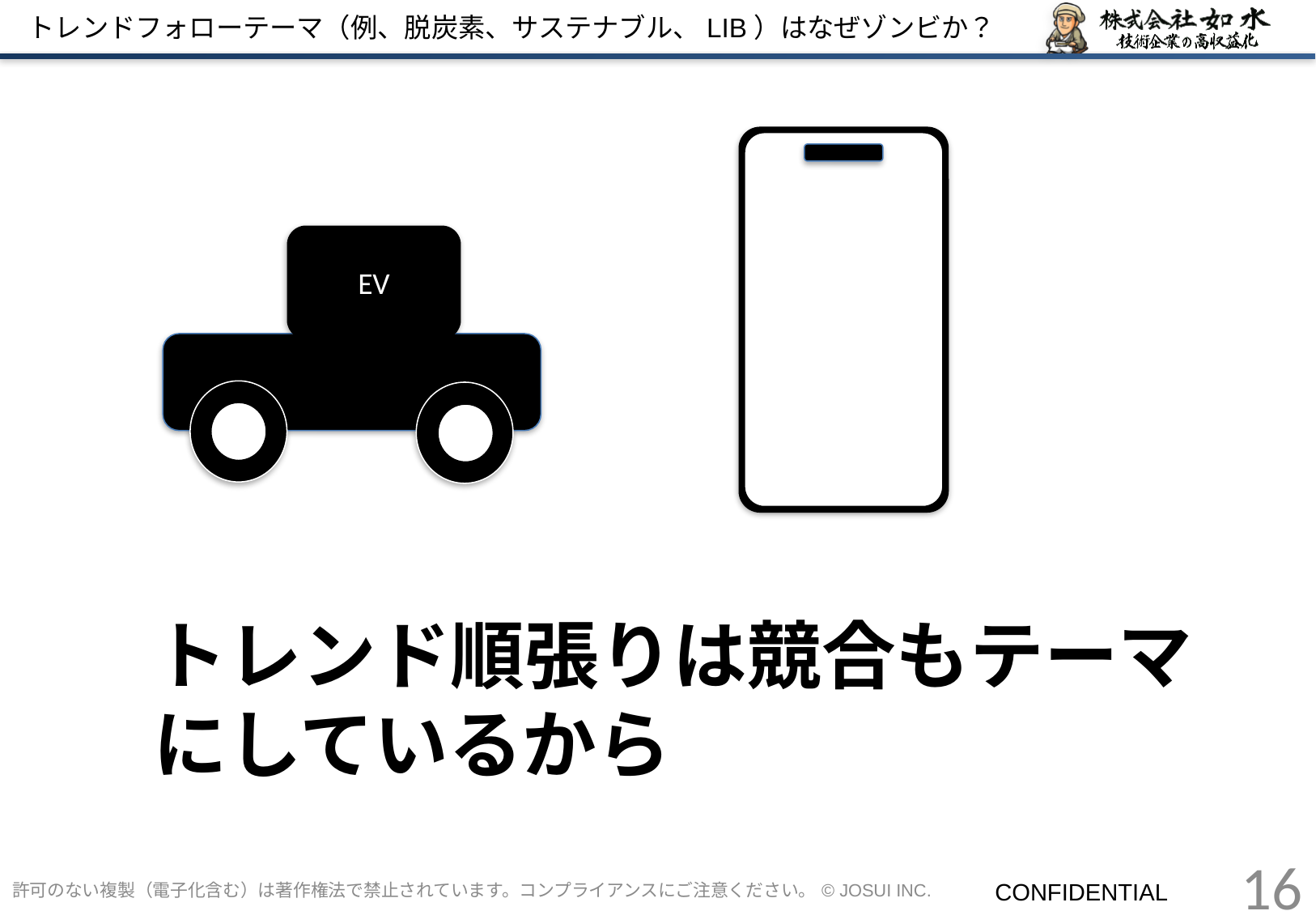

# トレンドフォローテーマ（例、脱炭素、サステナブル、LIB）はなぜゾンビか？

EV

トレンド順張りは競合もテーマにしているから
16
許可のない複製（電子化含む）は著作権法で禁止されています。コンプライアンスにご注意ください。© JOSUI INC.